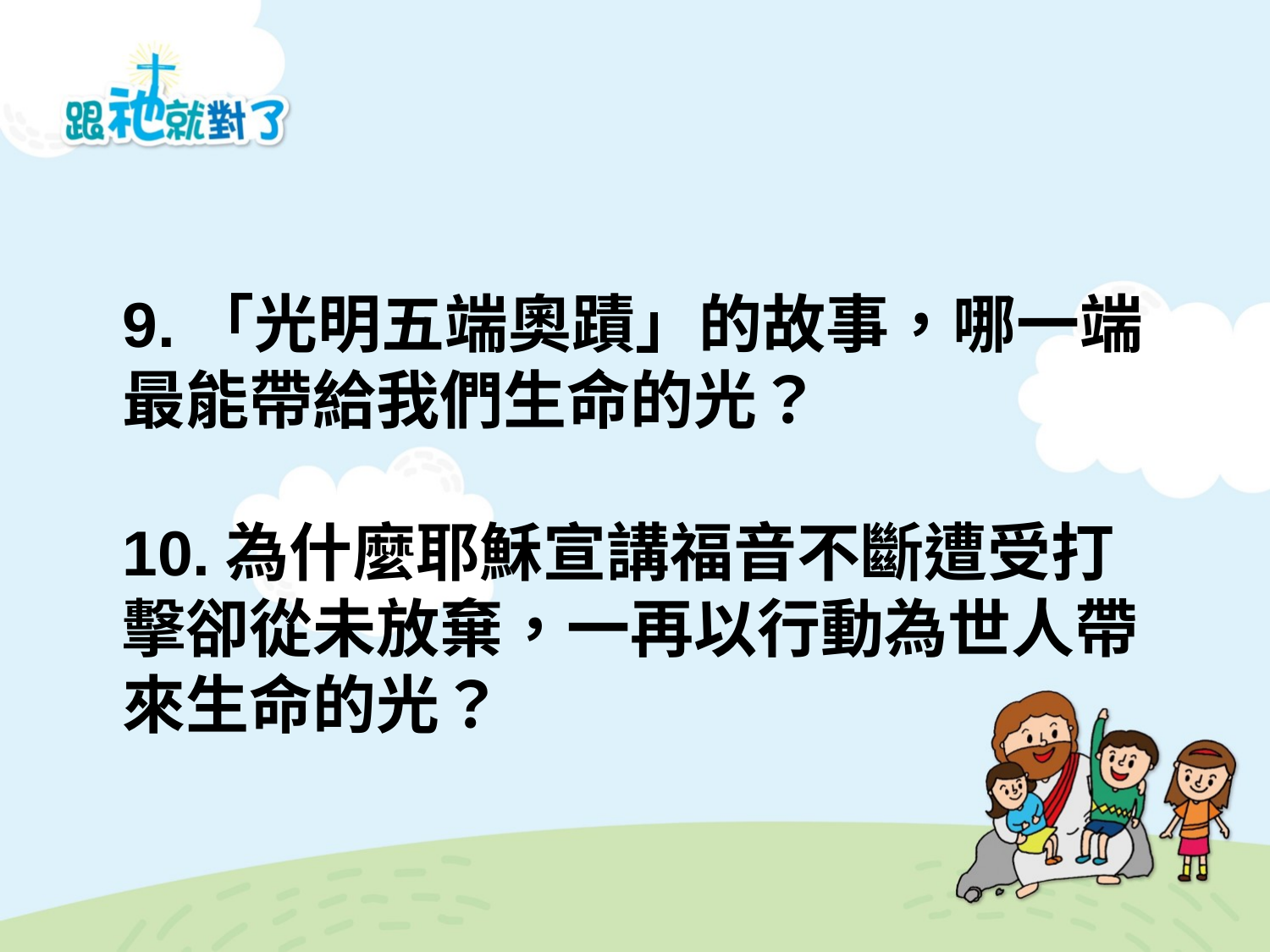

9.「光明五端奧蹟」的故事，哪一端最能帶給我們生命的光？

10.為什麼耶穌宣講福音不斷遭受打擊卻從未放棄，一再以行動為世人帶來生命的光？